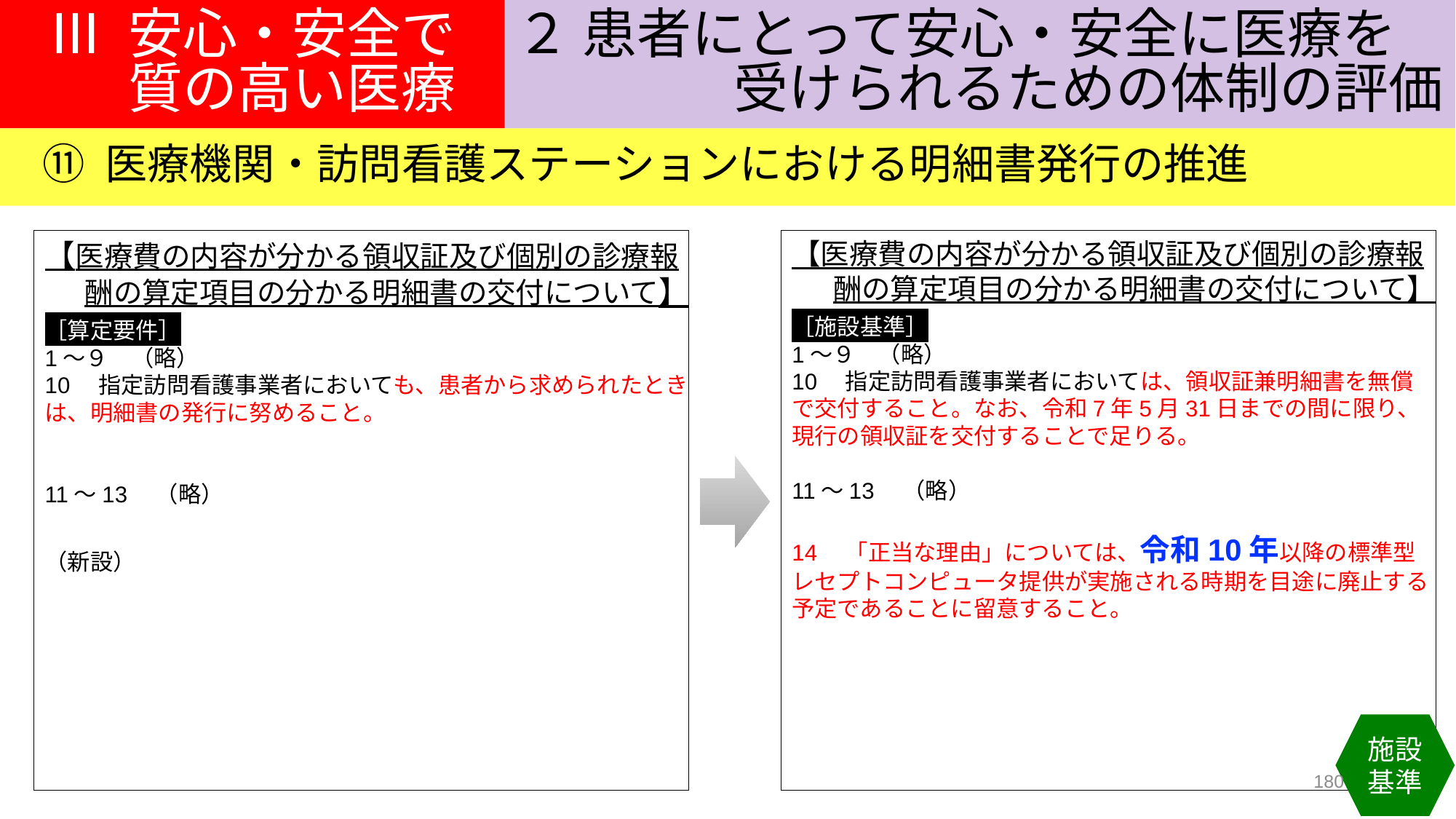

Ⅲ 安心・安全で
質の高い医療
２ 患者にとって安心・安全に医療を
　　　　受けられるための体制の評価
⑪ 医療機関・訪問看護ステーションにおける明細書発行の推進
【医療費の内容が分かる領収証及び個別の診療報
酬の算定項目の分かる明細書の交付について】

［算定要件］
1〜９　（略）
10　指定訪問看護事業者においても、患者から求められたときは、明細書の発行に努めること。

11〜13　（略）

（新設）

【医療費の内容が分かる領収証及び個別の診療報
酬の算定項目の分かる明細書の交付について】

［施設基準］
1〜９　（略）
10　指定訪問看護事業者においては、領収証兼明細書を無償で交付すること。なお、令和7年5月31日までの間に限り、現行の領収証を交付することで足りる。

11〜13　（略）

14　「正当な理由」については、令和10年以降の標準型レセプトコンピュータ提供が実施される時期を目途に廃止する予定であることに留意すること。

施設基準
180